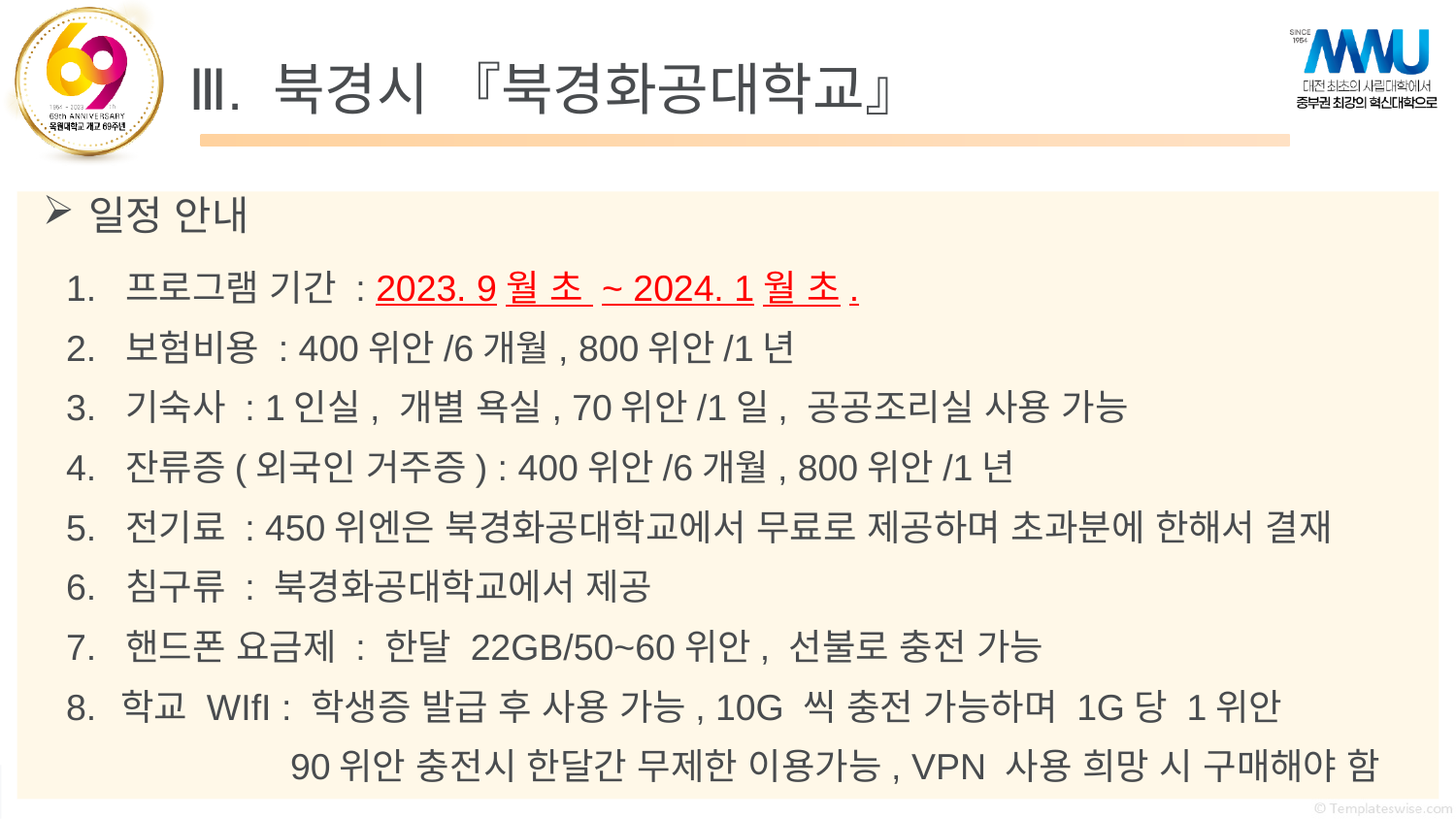

# Ⅲ. 북경시 『북경화공대학교』

일정 안내

1.  프로그램 기간 : 2023. 9월 초 ~ 2024. 1월 초.
2.  보험비용 : 400위안/6개월, 800위안/1년
3.  기숙사 : 1인실, 개별 욕실, 70위안/1일, 공공조리실 사용 가능
4.  잔류증(외국인 거주증) : 400위안/6개월, 800위안/1년
5.  전기료 : 450위엔은 북경화공대학교에서 무료로 제공하며 초과분에 한해서 결재
6.  침구류 : 북경화공대학교에서 제공
7.  핸드폰 요금제 : 한달 22GB/50~60위안, 선불로 충전 가능
학교 WIfI : 학생증 발급 후 사용 가능, 10G 씩 충전 가능하며 1G당 1위안
                      90위안 충전시 한달간 무제한 이용가능, VPN 사용 희망 시 구매해야 함